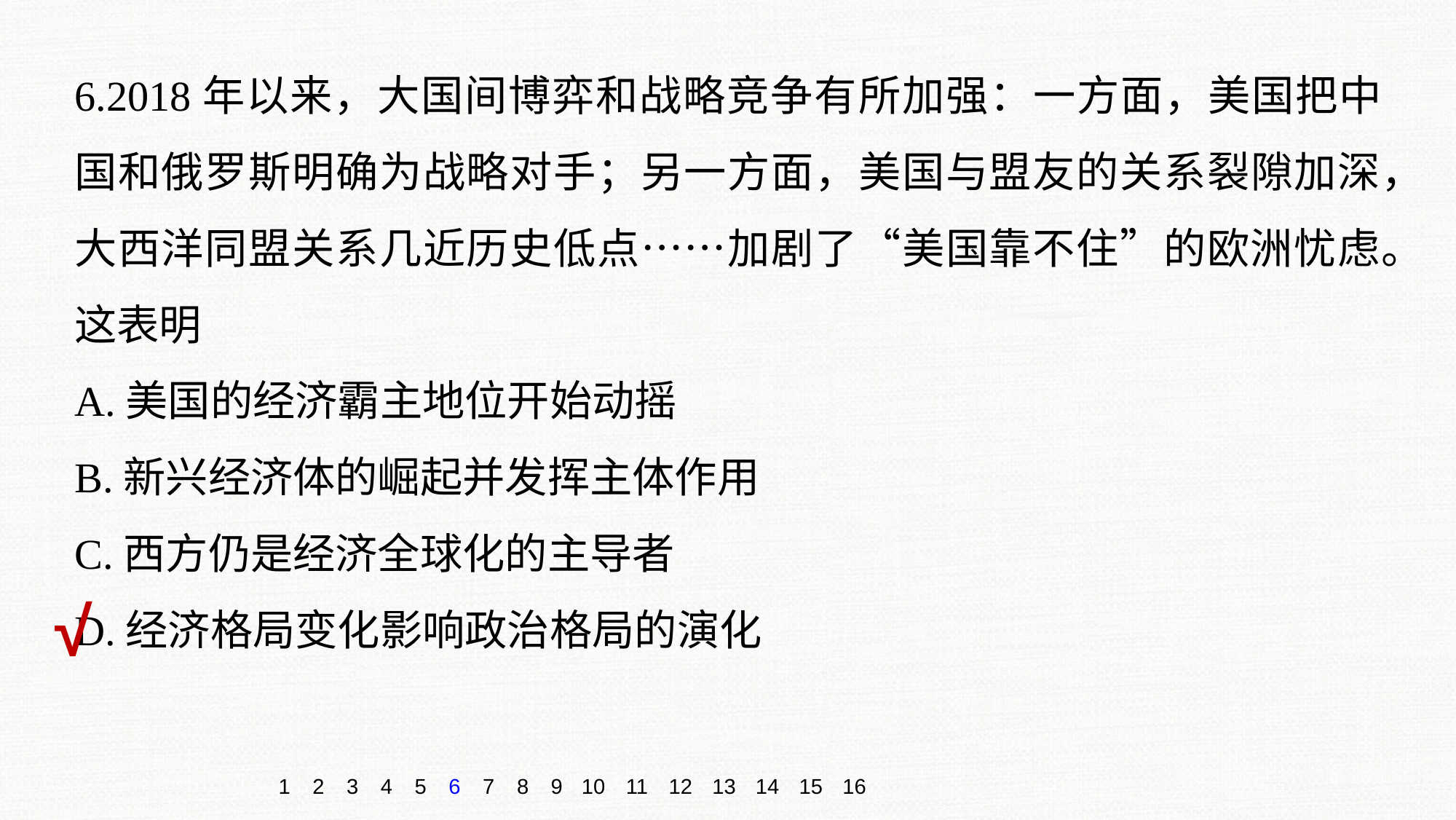

6.2018年以来，大国间博弈和战略竞争有所加强：一方面，美国把中国和俄罗斯明确为战略对手；另一方面，美国与盟友的关系裂隙加深，大西洋同盟关系几近历史低点……加剧了“美国靠不住”的欧洲忧虑。这表明
A.美国的经济霸主地位开始动摇
B.新兴经济体的崛起并发挥主体作用
C.西方仍是经济全球化的主导者
D.经济格局变化影响政治格局的演化
√
1
2
3
4
5
6
7
8
9
10
11
12
13
14
15
16